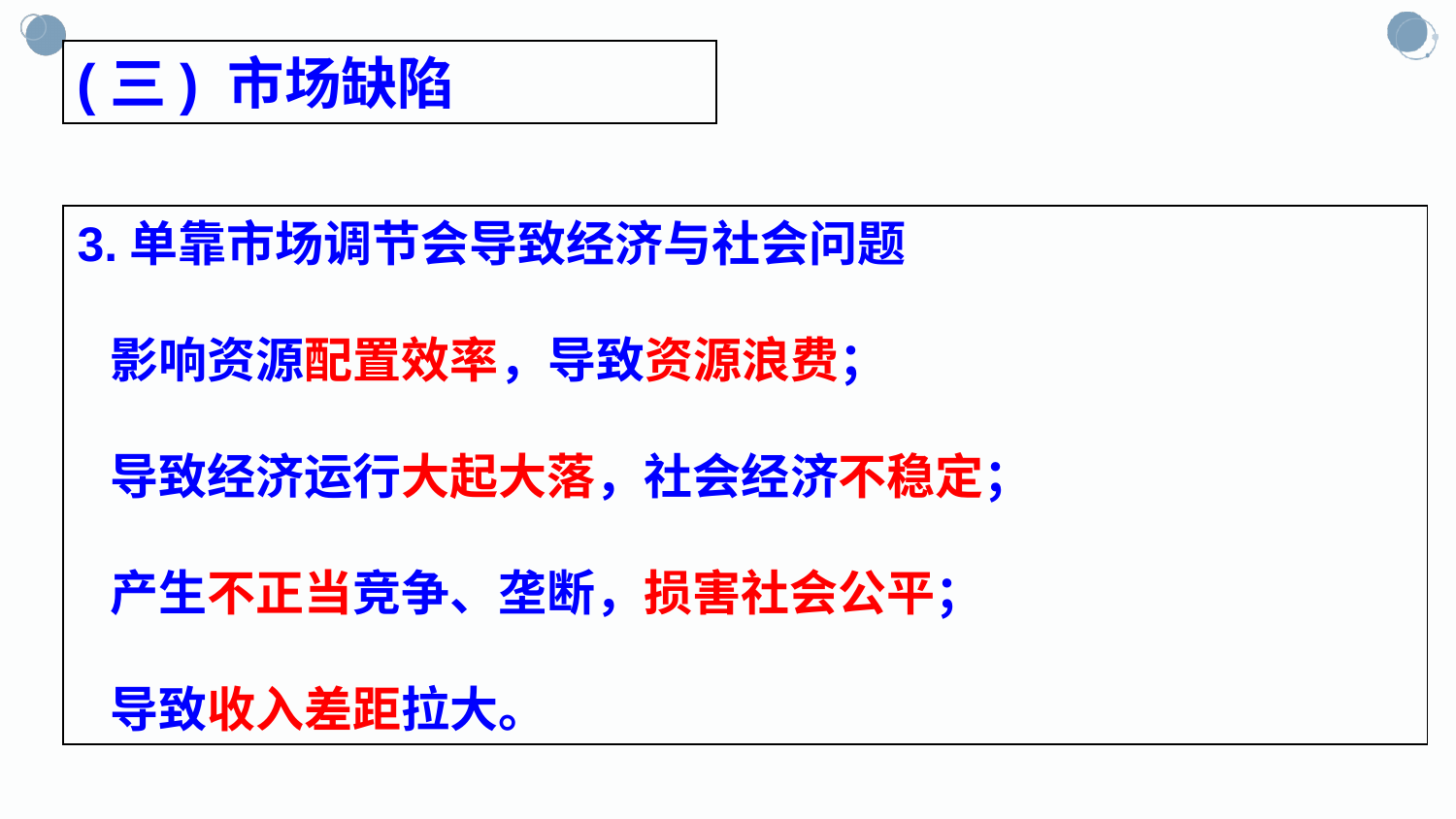

(三) 市场缺陷
3.单靠市场调节会导致经济与社会问题

  影响资源配置效率，导致资源浪费；

  导致经济运行大起大落，社会经济不稳定；

  产生不正当竞争、垄断，损害社会公平；

  导致收入差距拉大。